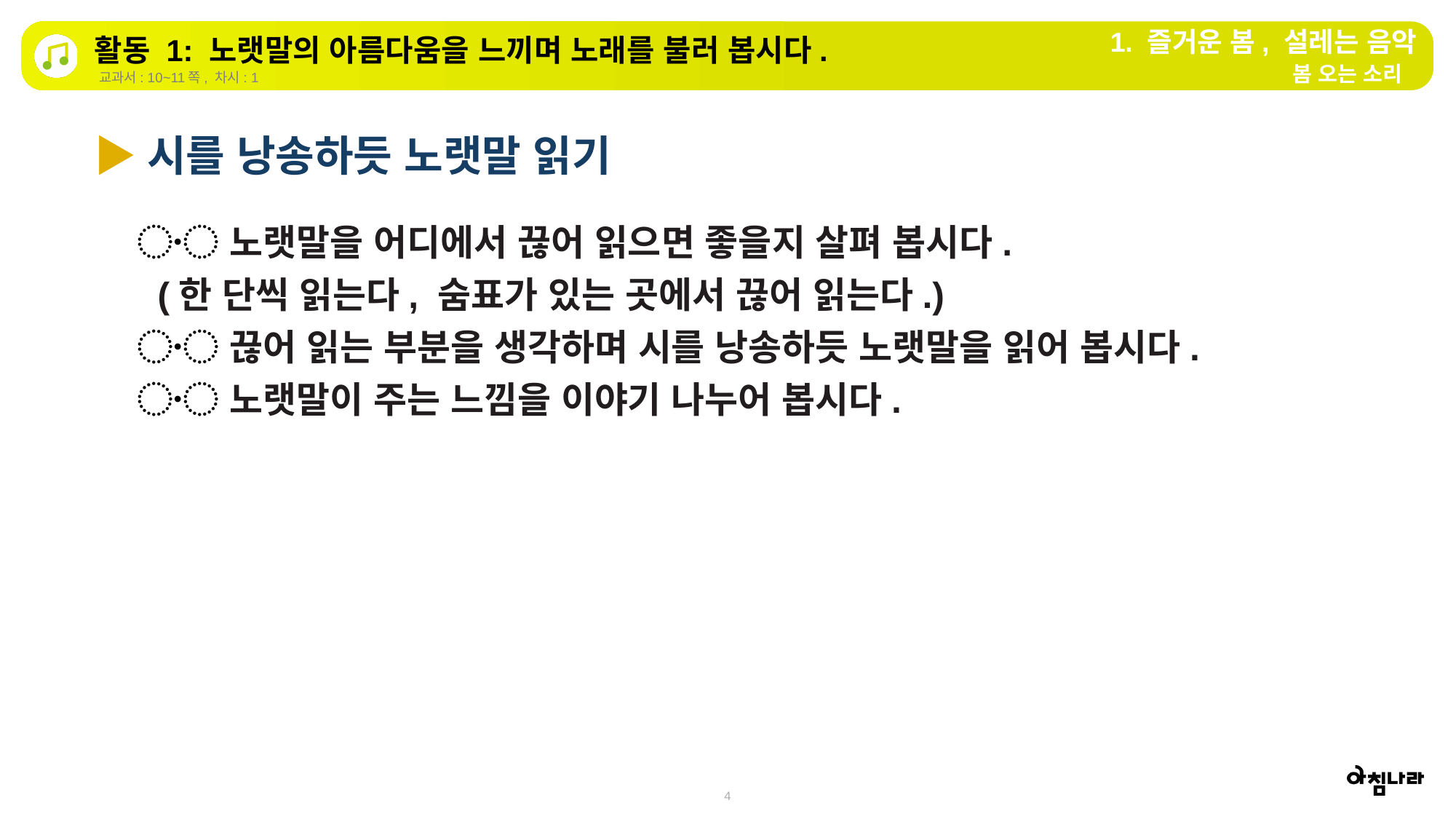

1. 즐거운 봄, 설레는 음악
활동 1: 노랫말의 아름다움을 느끼며 노래를 불러 봅시다.
봄 오는 소리
교과서: 10~11쪽, 차시: 1
▶시를 낭송하듯 노랫말 읽기
〮 노랫말을 어디에서 끊어 읽으면 좋을지 살펴 봅시다.
  (한 단씩 읽는다, 숨표가 있는 곳에서 끊어 읽는다.)
〮 끊어 읽는 부분을 생각하며 시를 낭송하듯 노랫말을 읽어 봅시다.
〮 노랫말이 주는 느낌을 이야기 나누어 봅시다.
4